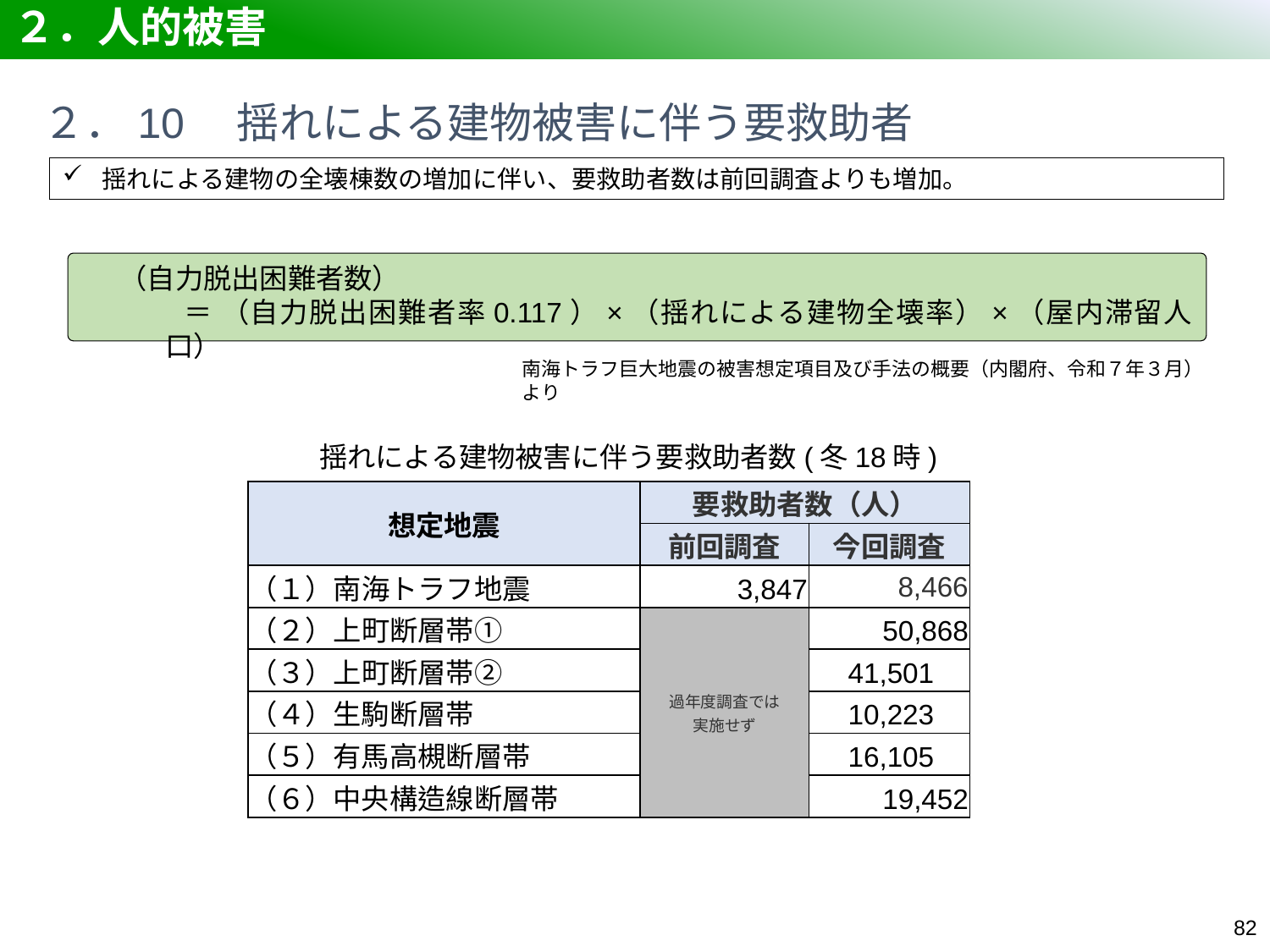

# ２．人的被害
２．10　揺れによる建物被害に伴う要救助者
揺れによる建物の全壊棟数の増加に伴い、要救助者数は前回調査よりも増加。
（自力脱出困難者数）
＝ （自力脱出困難者率0.117）×（揺れによる建物全壊率）×（屋内滞留人口）

南海トラフ巨大地震の被害想定項目及び手法の概要（内閣府、令和７年３月）より
揺れによる建物被害に伴う要救助者数(冬18時)
| 想定地震 | 要救助者数（人） |  |
| --- | --- | --- |
|  | 前回調査 | 今回調査 |
| （１）南海トラフ地震 | 3,847 | 8,466 |
| （２）上町断層帯① | 過年度調査では 実施せず | 50,868 |
| （３）上町断層帯② |  | 41,501 |
| （４）生駒断層帯 |  | 10,223 |
| （５）有馬高槻断層帯 |  | 16,105 |
| （６）中央構造線断層帯 |  | 19,452 |
82